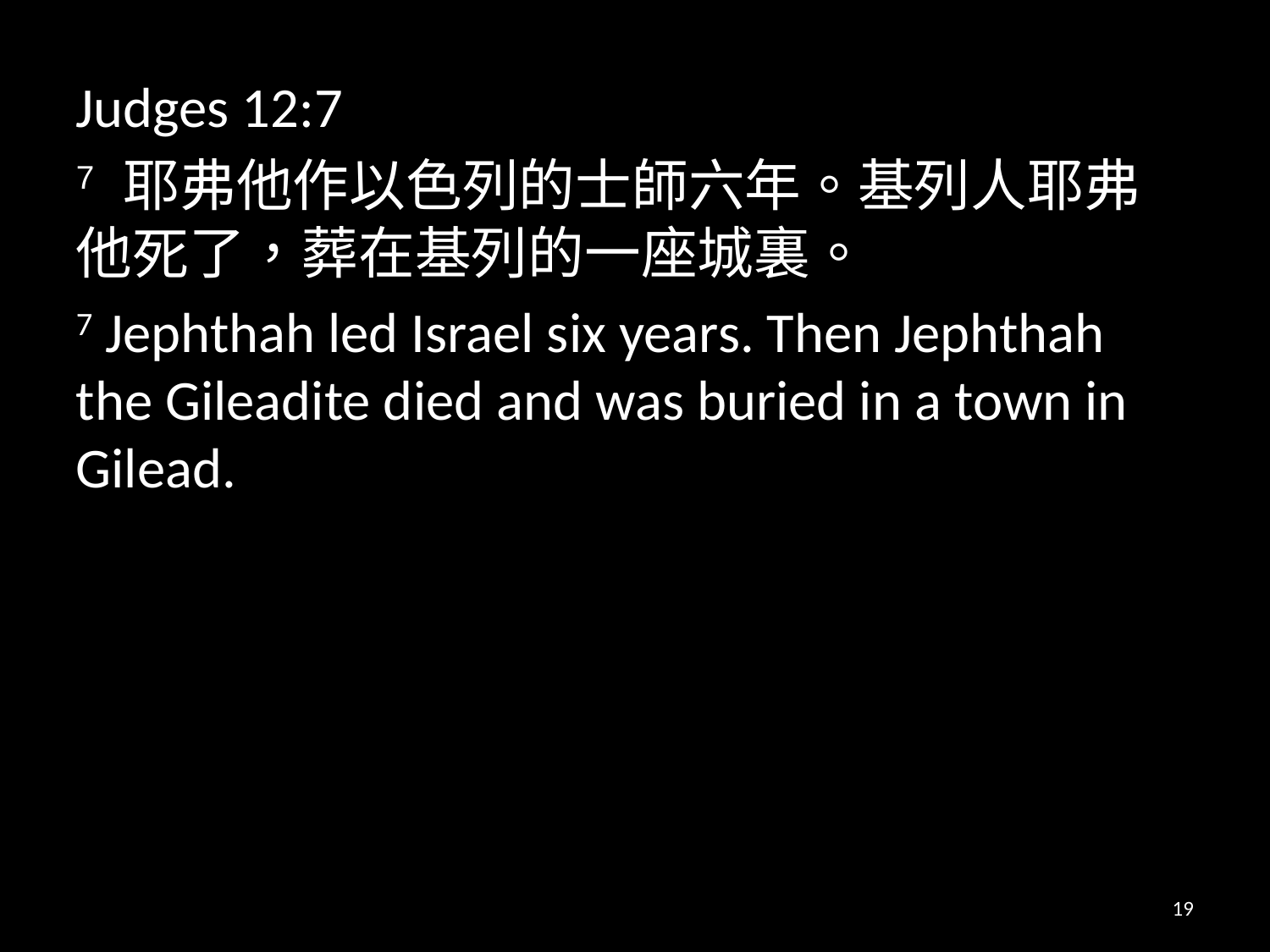

Judges 12:7
7 耶弗他作以色列的士師六年。基列人耶弗他死了，葬在基列的一座城裏。
7 Jephthah led Israel six years. Then Jephthah the Gileadite died and was buried in a town in Gilead.

19